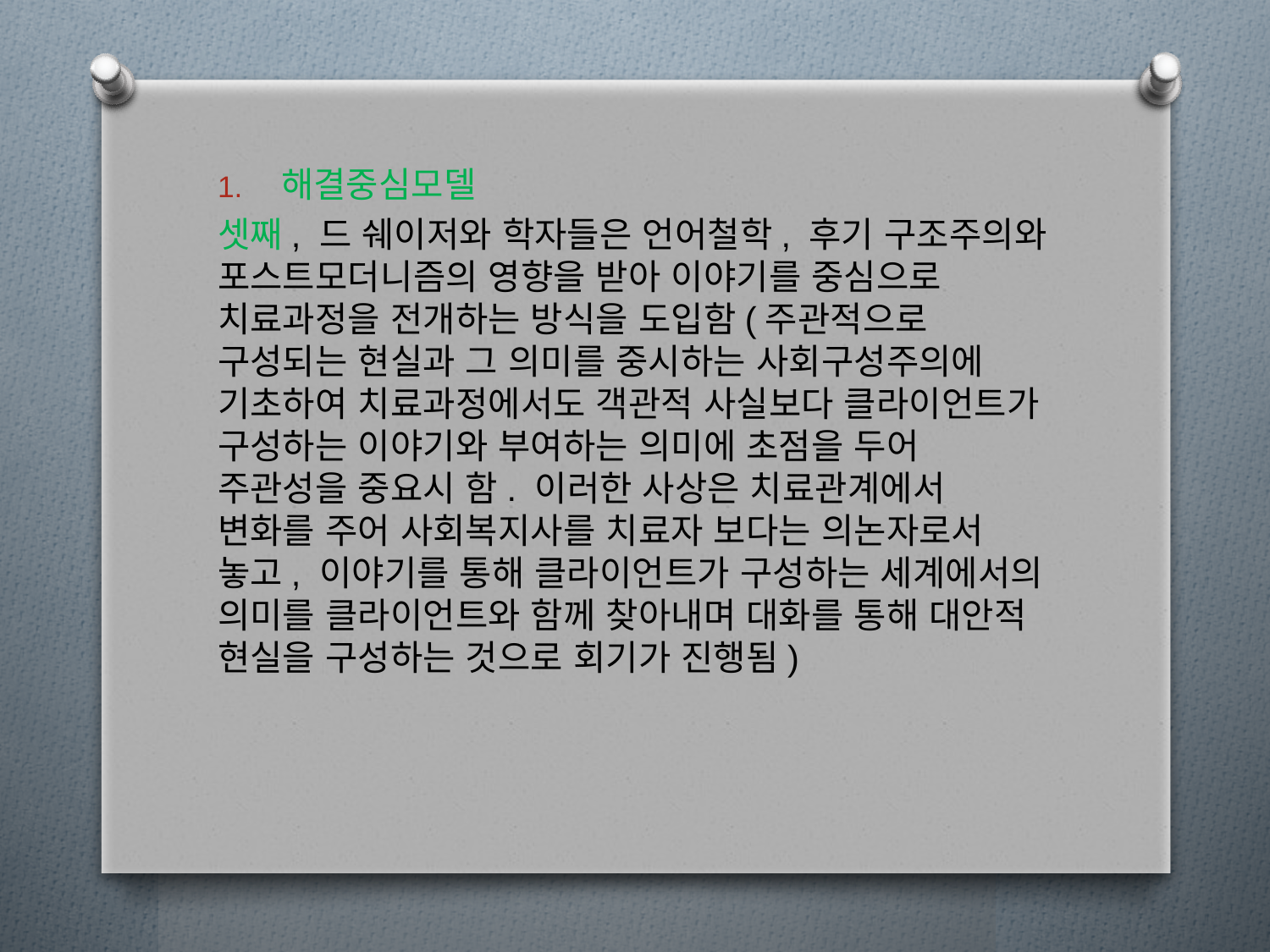

해결중심모델
셋째, 드 쉐이저와 학자들은 언어철학, 후기 구조주의와 포스트모더니즘의 영향을 받아 이야기를 중심으로 치료과정을 전개하는 방식을 도입함(주관적으로 구성되는 현실과 그 의미를 중시하는 사회구성주의에 기초하여 치료과정에서도 객관적 사실보다 클라이언트가 구성하는 이야기와 부여하는 의미에 초점을 두어 주관성을 중요시 함. 이러한 사상은 치료관계에서 변화를 주어 사회복지사를 치료자 보다는 의논자로서 놓고, 이야기를 통해 클라이언트가 구성하는 세계에서의 의미를 클라이언트와 함께 찾아내며 대화를 통해 대안적 현실을 구성하는 것으로 회기가 진행됨)